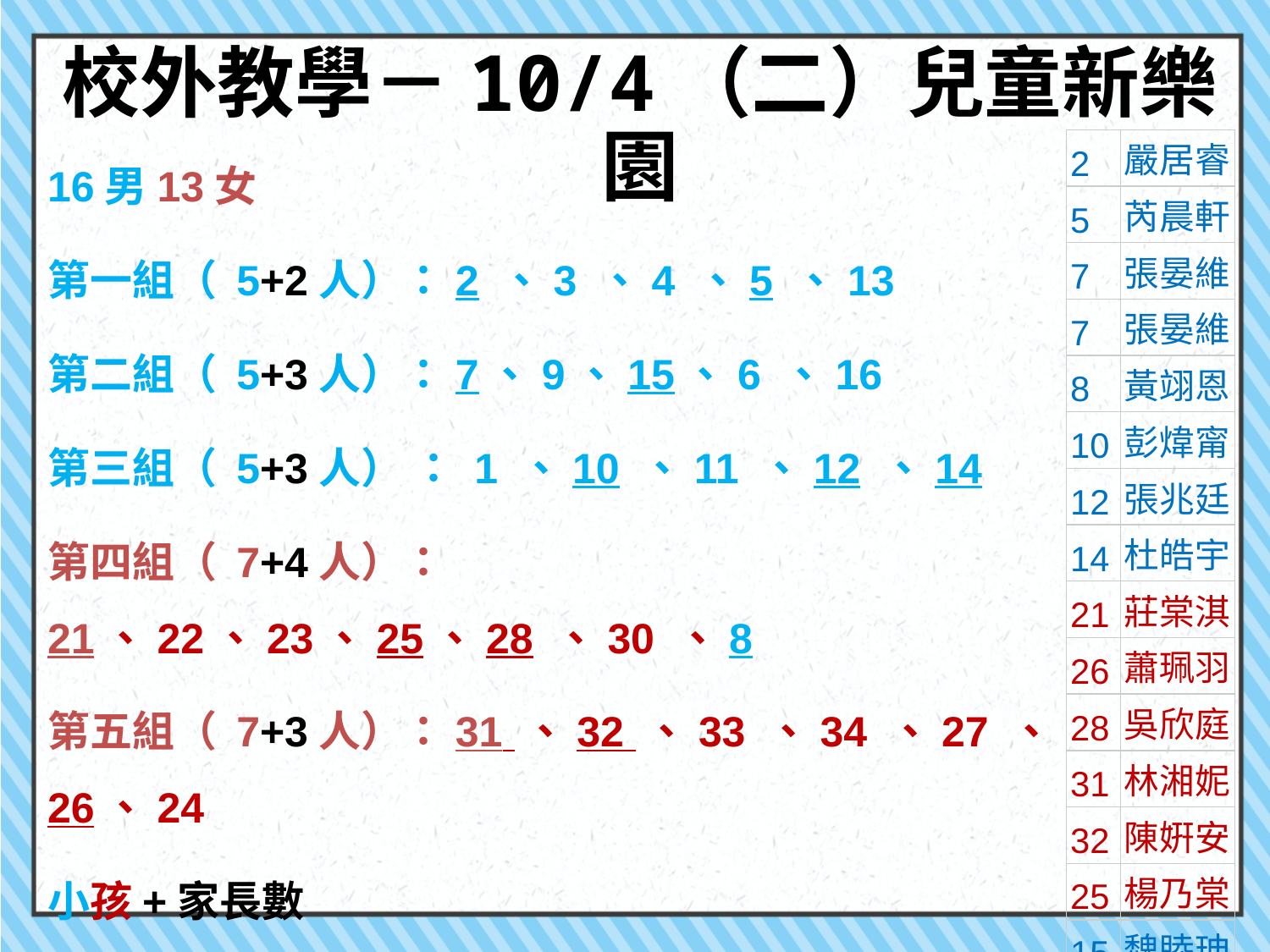

# 校外教學－10/4（二）兒童新樂園
16男13女
第一組（ 5+2人）：2 、3 、4 、5 、13
第二組（ 5+3人）：7、9、15、6 、16
第三組（ 5+3人） ： 1 、10 、11 、12 、14
第四組（ 7+4人）：21、22、23、25、28 、30 、8
第五組（ 7+3人）：31 、32 、33 、34 、27 、26、24
小孩+家長數

| 2 | 嚴居睿 |
| --- | --- |
| 5 | 芮晨軒 |
| 7 | 張晏維 |
| 7 | 張晏維 |
| 8 | 黃翊恩 |
| 10 | 彭煒甯 |
| 12 | 張兆廷 |
| 14 | 杜皓宇 |
| 21 | 莊棠淇 |
| 26 | 蕭珮羽 |
| 28 | 吳欣庭 |
| 31 | 林湘妮 |
| 32 | 陳姸安 |
| 25 | 楊乃棠 |
| 15 | 魏睦珅 |